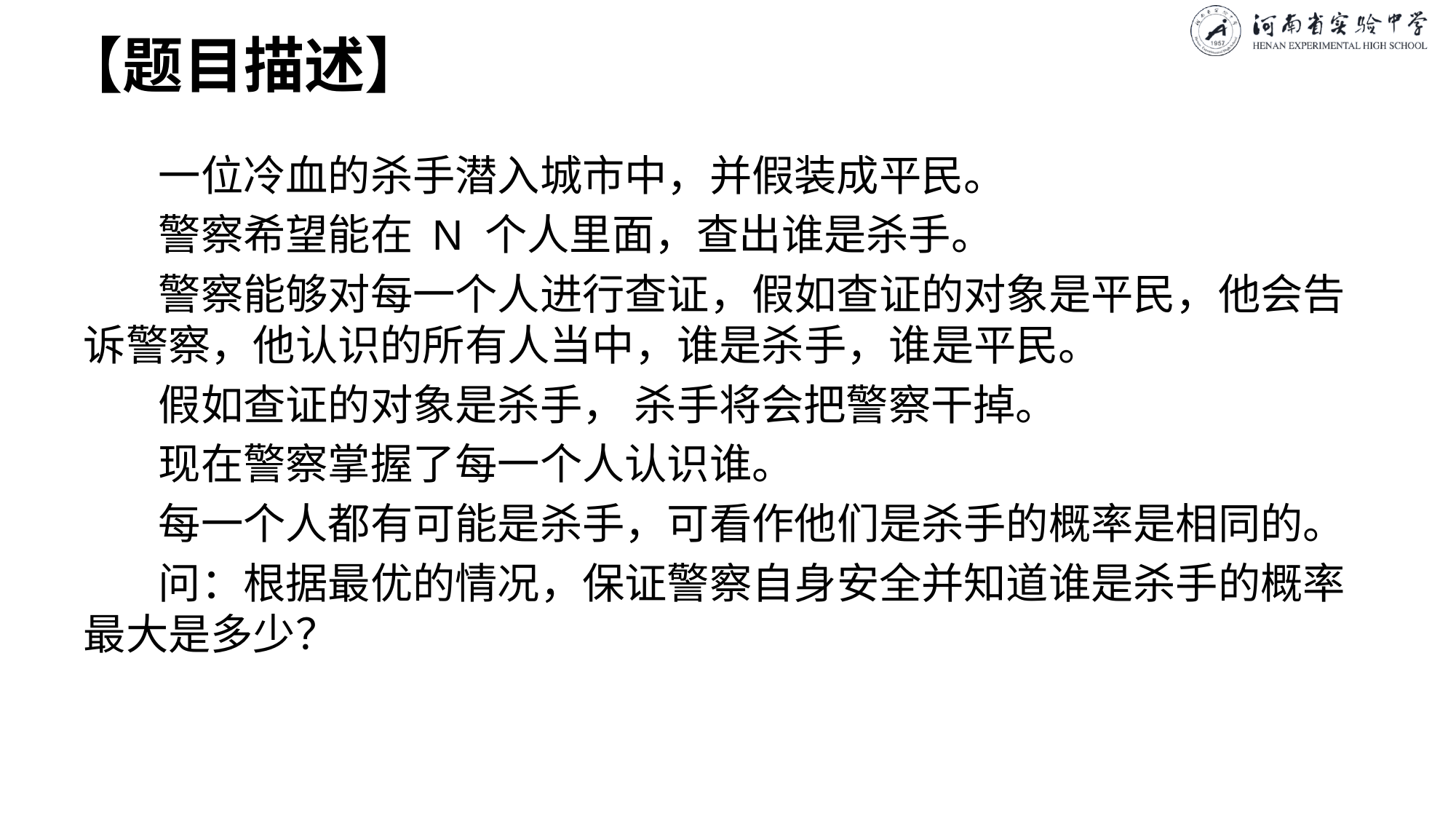

# 【题目描述】
一位冷血的杀手潜入城市中，并假装成平民。
警察希望能在 N 个人里面，查出谁是杀手。
警察能够对每一个人进行查证，假如查证的对象是平民，他会告诉警察，他认识的所有人当中，谁是杀手，谁是平民。
假如查证的对象是杀手， 杀手将会把警察干掉。
现在警察掌握了每一个人认识谁。
每一个人都有可能是杀手，可看作他们是杀手的概率是相同的。
问：根据最优的情况，保证警察自身安全并知道谁是杀手的概率最大是多少？